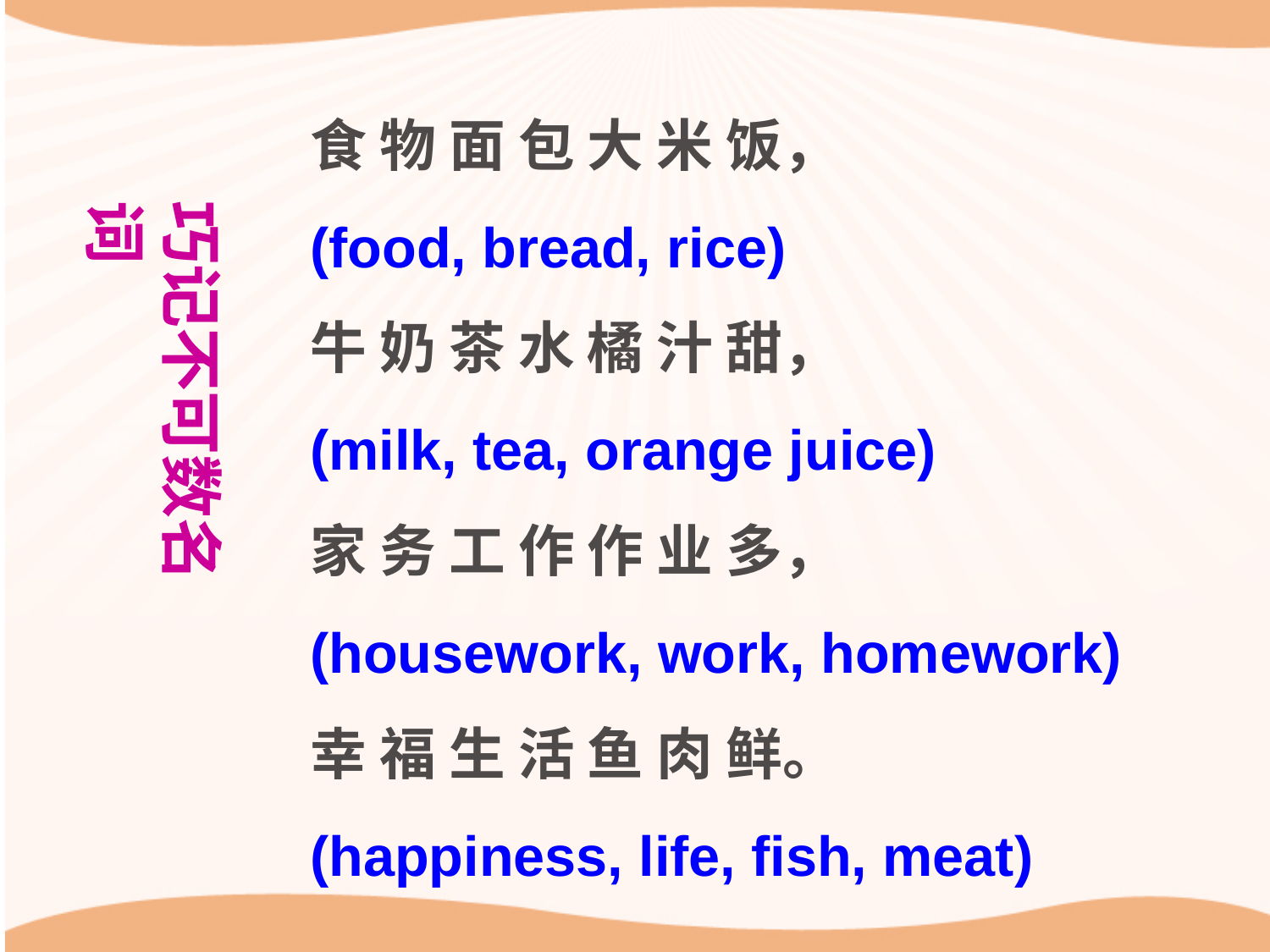

食 物 面 包 大 米 饭，
(food, bread, rice)
牛 奶 茶 水 橘 汁 甜，
(milk, tea, orange juice)
家 务 工 作 作 业 多，
(housework, work, homework)
幸 福 生 活 鱼 肉 鲜。
(happiness, life, fish, meat)
巧记不可数名词